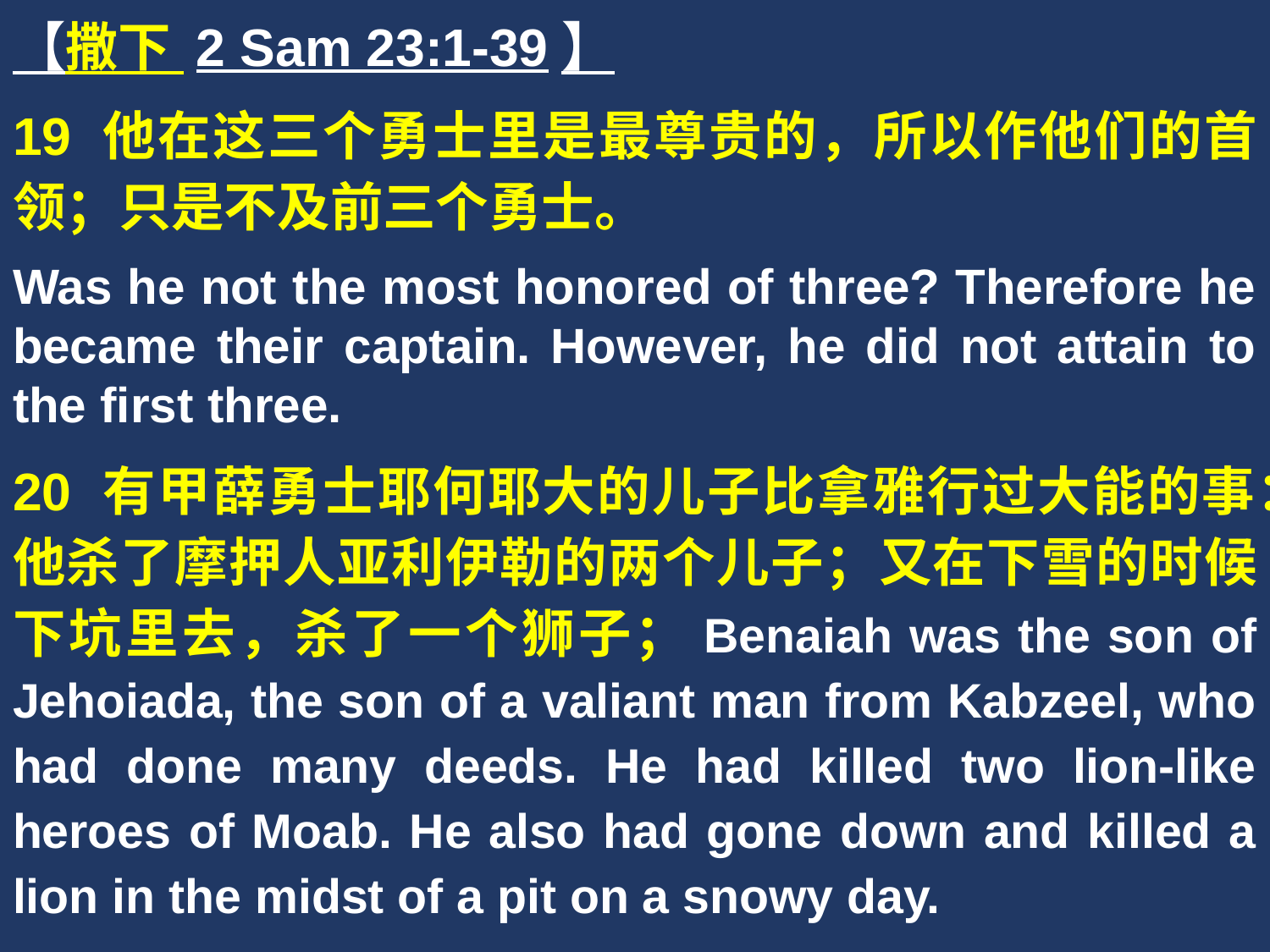

【撒下 2 Sam 23:1-39】
19 他在这三个勇士里是最尊贵的，所以作他们的首领；只是不及前三个勇士。
Was he not the most honored of three? Therefore he became their captain. However, he did not attain to the first three.
20 有甲薛勇士耶何耶大的儿子比拿雅行过大能的事：他杀了摩押人亚利伊勒的两个儿子；又在下雪的时候下坑里去，杀了一个狮子；Benaiah was the son of Jehoiada, the son of a valiant man from Kabzeel, who had done many deeds. He had killed two lion-like heroes of Moab. He also had gone down and killed a lion in the midst of a pit on a snowy day.